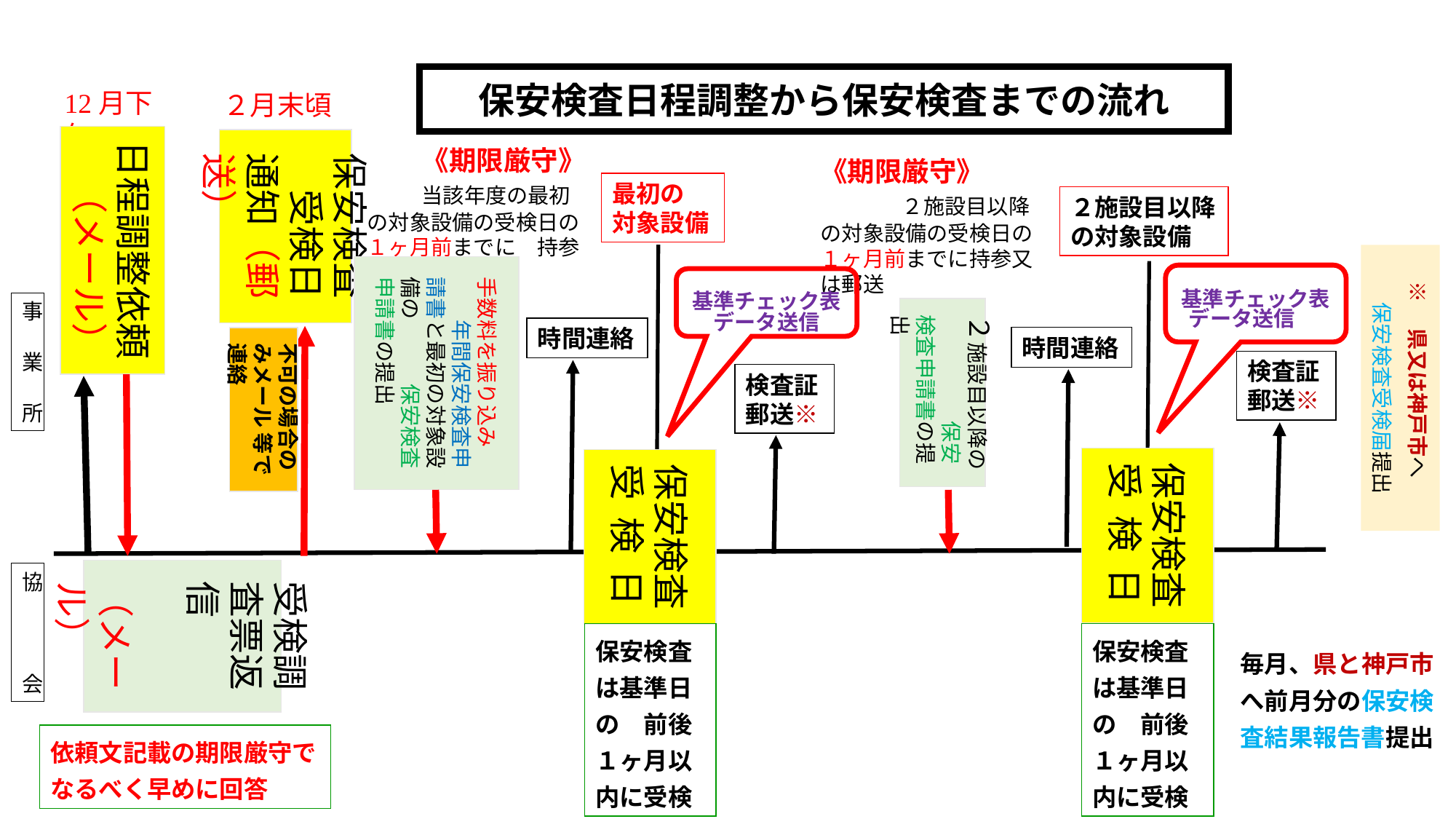

保安検査日程調整から保安検査までの流れ
12月下旬
２月末頃
日程調整依頼　（メール）
保安検査　受検日通知（郵送）
　　《期限厳守》　　当該年度の最初の対象設備の受検日の１ヶ月前までに　持参又は郵送
《期限厳守》　　　　　２施設目以降の対象設備の受検日の１ヶ月前までに持参又は郵送
最初の　対象設備
２施設目以降の対象設備
※　県又は神戸市へ
　保安検査受検届提出
手数料を振り込み　　　年間保安検査申請書と最初の対象設備の　　　保安検査申請書の提出

基準チェック表データ送信の

基準チェック表データ送信
事

業

所
２施設目以降の　　　　　保安検査申請書の提出
時間連絡

時間連絡
不可の場合のみメール 等で連絡
検査証郵送※
検査証郵送※

保安検査受  検  日
保安検査受  検  日

受検調査票返信　　　（メール）
協

会
保安検査は基準日の　前後１ヶ月以内に受検
保安検査は基準日の　前後１ヶ月以内に受検
毎月、県と神戸市へ前月分の保安検査結果報告書提出
依頼文記載の期限厳守でなるべく早めに回答